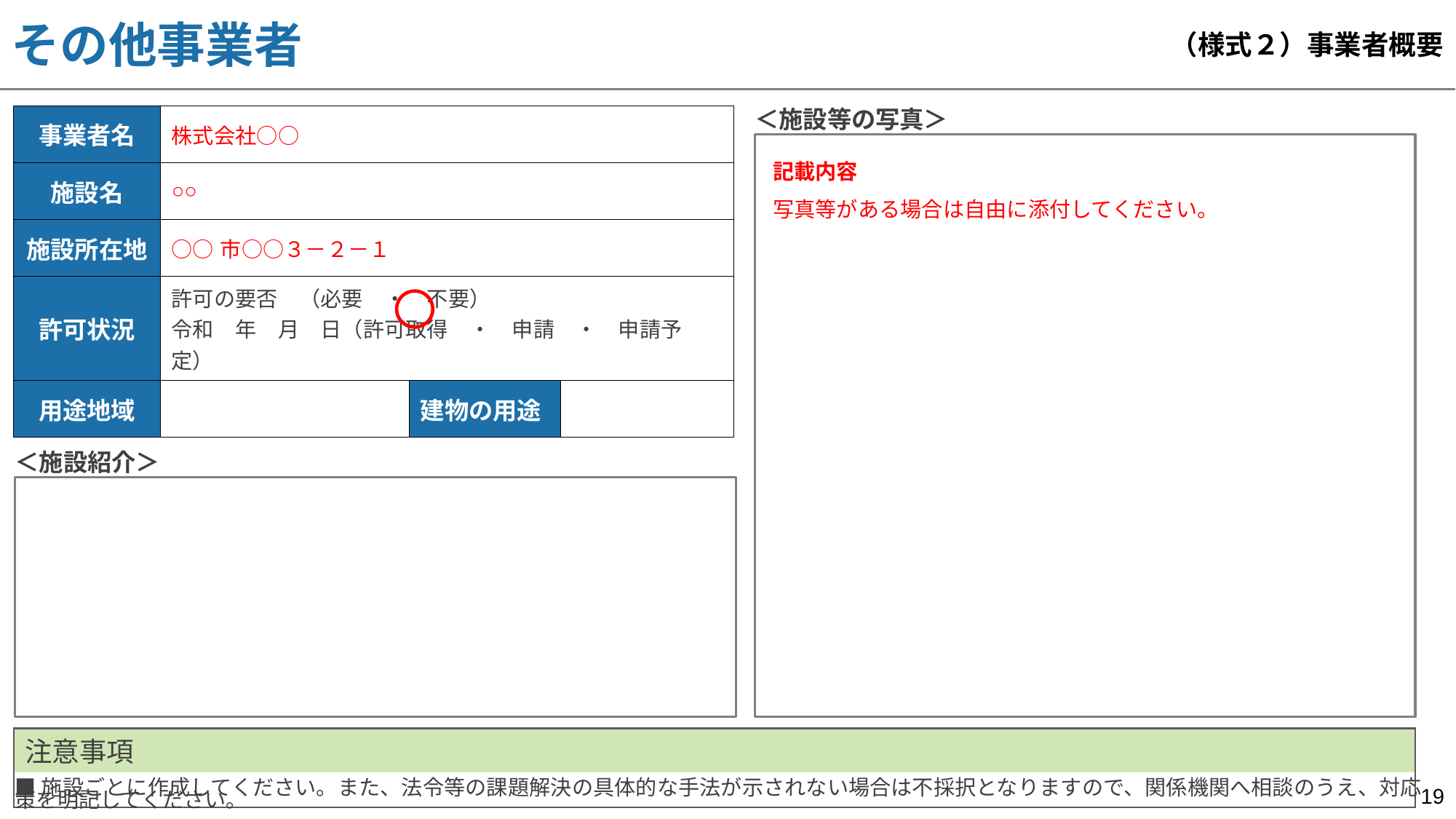

その他事業者
（様式２）事業者概要
＜施設等の写真＞
| 事業者名 | 株式会社○○ |  |  |
| --- | --- | --- | --- |
| 施設名 | ○○ |  |  |
| 施設所在地 | ○○市○○３－２－１ |  |  |
| 許可状況 | 許可の要否　（必要　・　不要） 令和　年　月　日（許可取得　・　申請　・　申請予定） |  |  |
| 用途地域 |  | 建物の用途 |  |

記載内容
写真等がある場合は自由に添付してください。

＜施設紹介＞

注意事項
19
■施設ごとに作成してください。また、法令等の課題解決の具体的な手法が示されない場合は不採択となりますので、関係機関へ相談のうえ、対応策を明記してください。